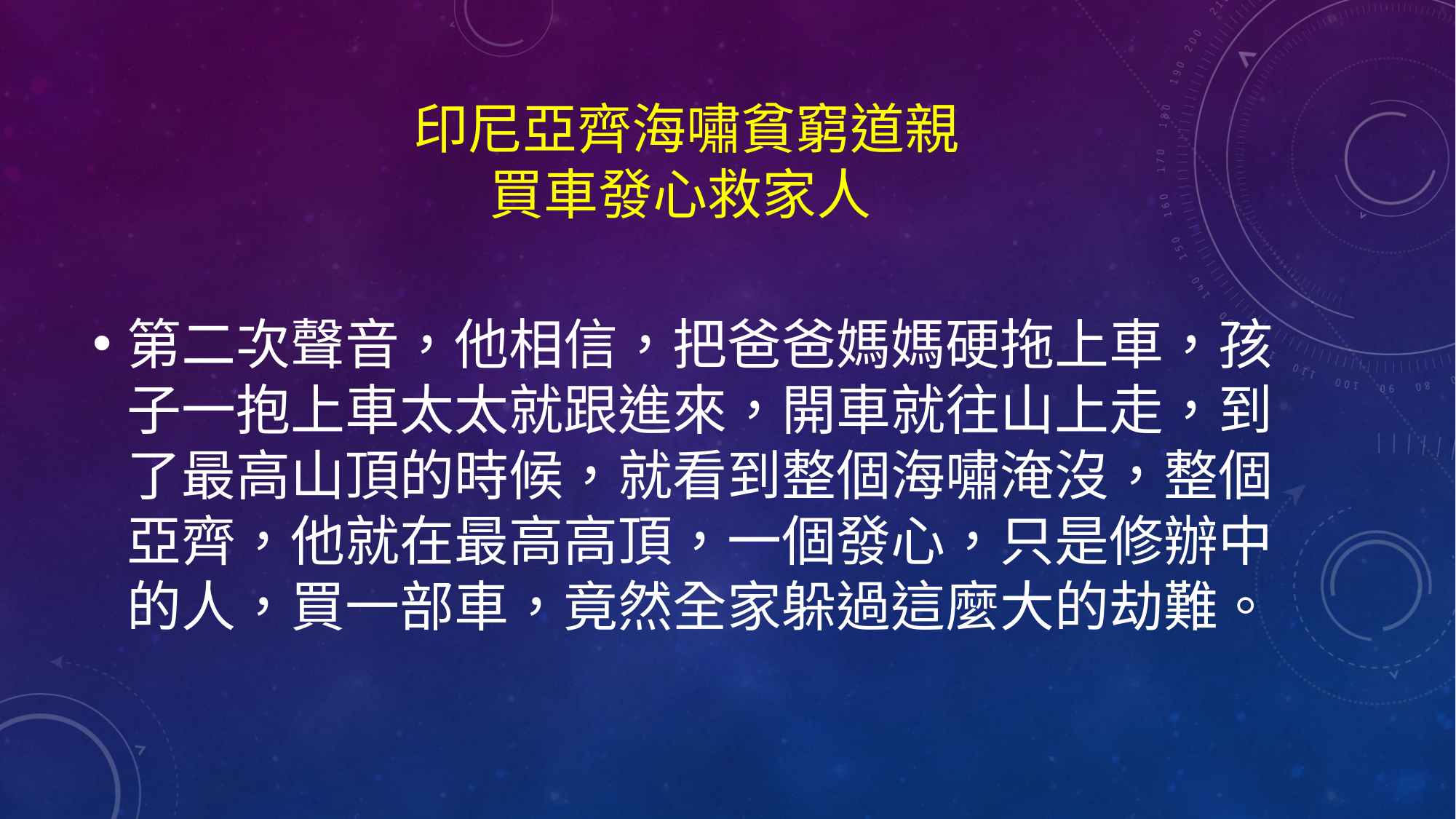

# 印尼亞齊海嘯貧窮道親 買車發心救家人
第二次聲音，他相信，把爸爸媽媽硬拖上車，孩子一抱上車太太就跟進來，開車就往山上走，到了最高山頂的時候，就看到整個海嘯淹沒，整個亞齊，他就在最高高頂，一個發心，只是修辦中的人，買一部車，竟然全家躲過這麼大的劫難。